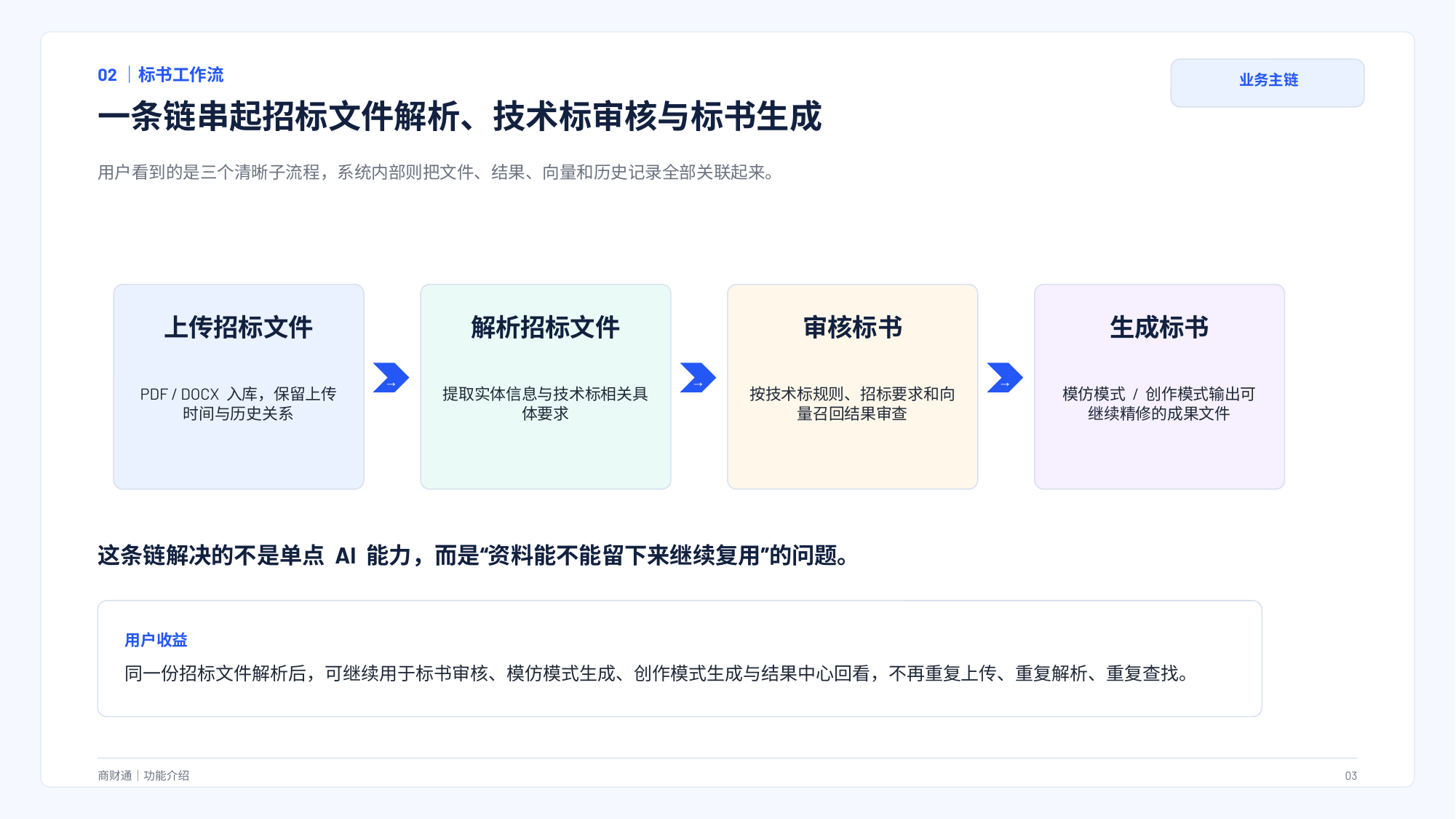

02｜标书工作流
业务主链
一条链串起招标文件解析、技术标审核与标书生成
用户看到的是三个清晰子流程，系统内部则把文件、结果、向量和历史记录全部关联起来。

上传招标文件
解析招标文件
审核标书
生成标书

→
→
→
PDF / DOCX 入库，保留上传时间与历史关系
提取实体信息与技术标相关具体要求
按技术标规则、招标要求和向量召回结果审查
模仿模式 / 创作模式输出可继续精修的成果文件
这条链解决的不是单点 AI 能力，而是“资料能不能留下来继续复用”的问题。

用户收益
同一份招标文件解析后，可继续用于标书审核、模仿模式生成、创作模式生成与结果中心回看，不再重复上传、重复解析、重复查找。

商财通｜功能介绍
03